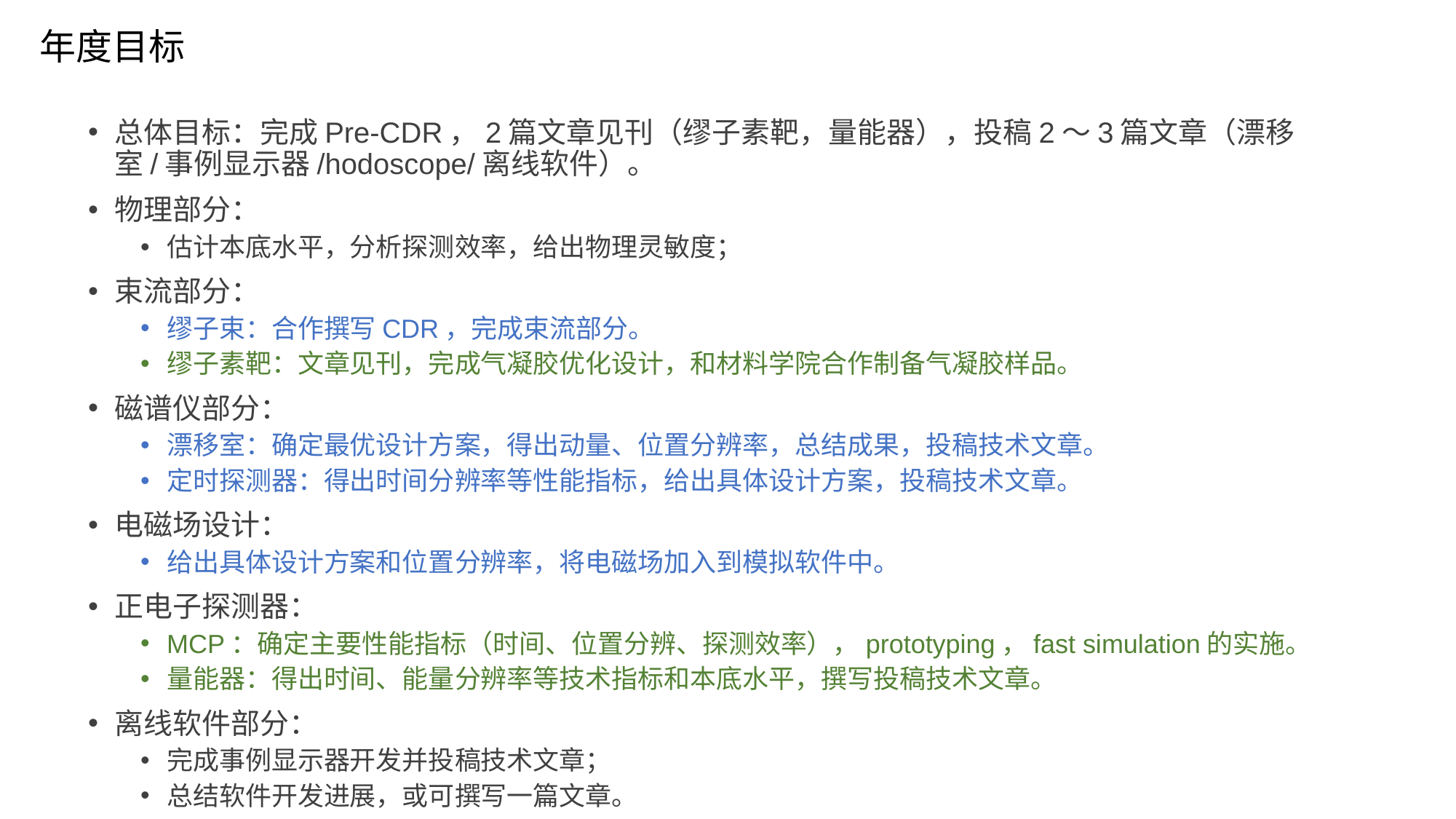

# 年度目标
总体目标：完成Pre-CDR，2篇文章见刊（缪子素靶，量能器），投稿2～3篇文章（漂移室/事例显示器/hodoscope/离线软件）。
物理部分：
估计本底水平，分析探测效率，给出物理灵敏度；
束流部分：
缪子束：合作撰写CDR，完成束流部分。
缪子素靶：文章见刊，完成气凝胶优化设计，和材料学院合作制备气凝胶样品。
磁谱仪部分：
漂移室：确定最优设计方案，得出动量、位置分辨率，总结成果，投稿技术文章。
定时探测器：得出时间分辨率等性能指标，给出具体设计方案，投稿技术文章。
电磁场设计：
给出具体设计方案和位置分辨率，将电磁场加入到模拟软件中。
正电子探测器：
MCP：确定主要性能指标（时间、位置分辨、探测效率），prototyping，fast simulation的实施。
量能器：得出时间、能量分辨率等技术指标和本底水平，撰写投稿技术文章。
离线软件部分：
完成事例显示器开发并投稿技术文章；
总结软件开发进展，或可撰写一篇文章。